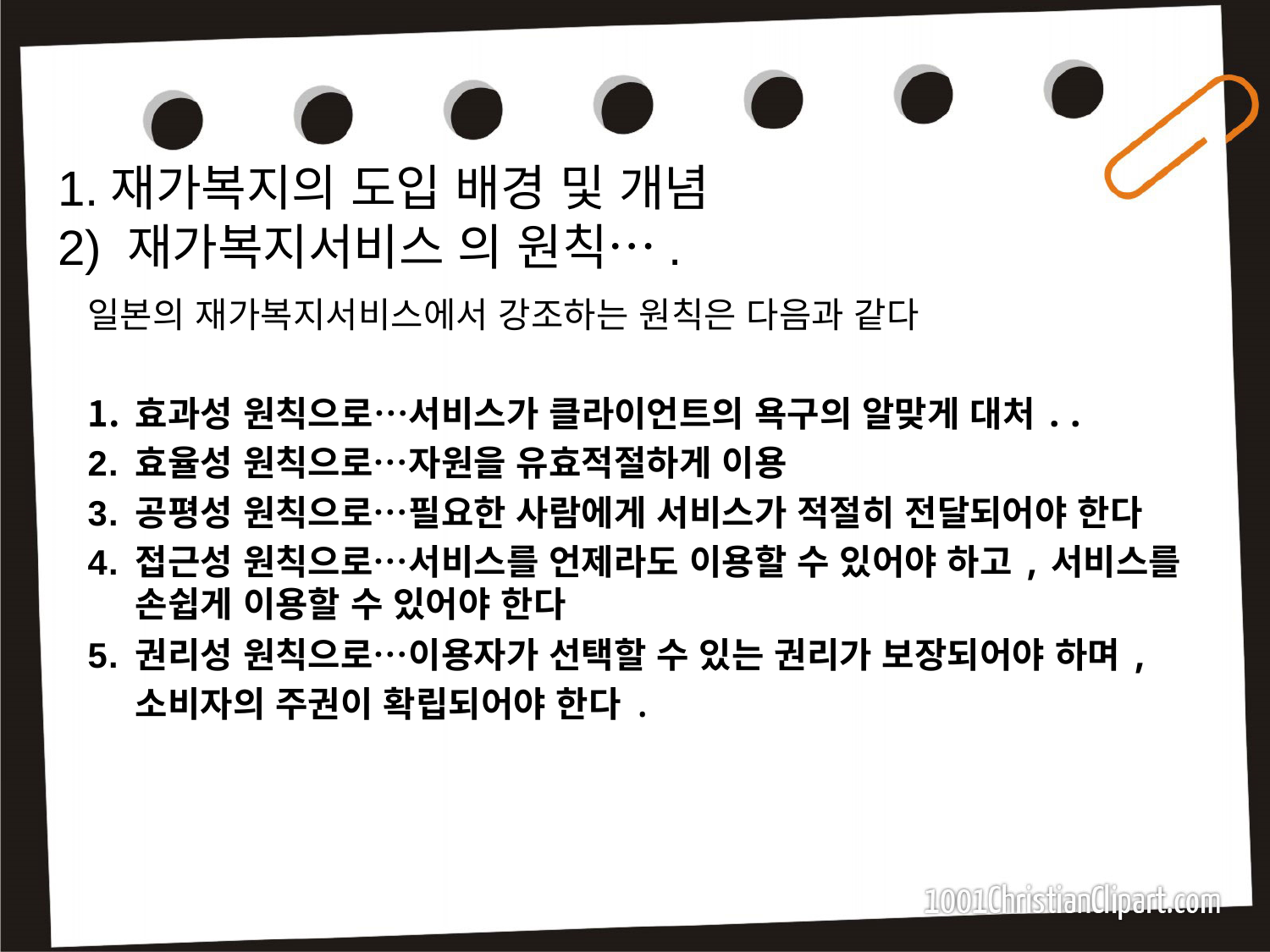

# 1.재가복지의 도입 배경 및 개념 2) 재가복지서비스 의 원칙….
일본의 재가복지서비스에서 강조하는 원칙은 다음과 같다

효과성 원칙으로…서비스가 클라이언트의 욕구의 알맞게 대처..
효율성 원칙으로…자원을 유효적절하게 이용
공평성 원칙으로…필요한 사람에게 서비스가 적절히 전달되어야 한다
접근성 원칙으로…서비스를 언제라도 이용할 수 있어야 하고,서비스를 손쉽게 이용할 수 있어야 한다
권리성 원칙으로…이용자가 선택할 수 있는 권리가 보장되어야 하며,소비자의 주권이 확립되어야 한다.